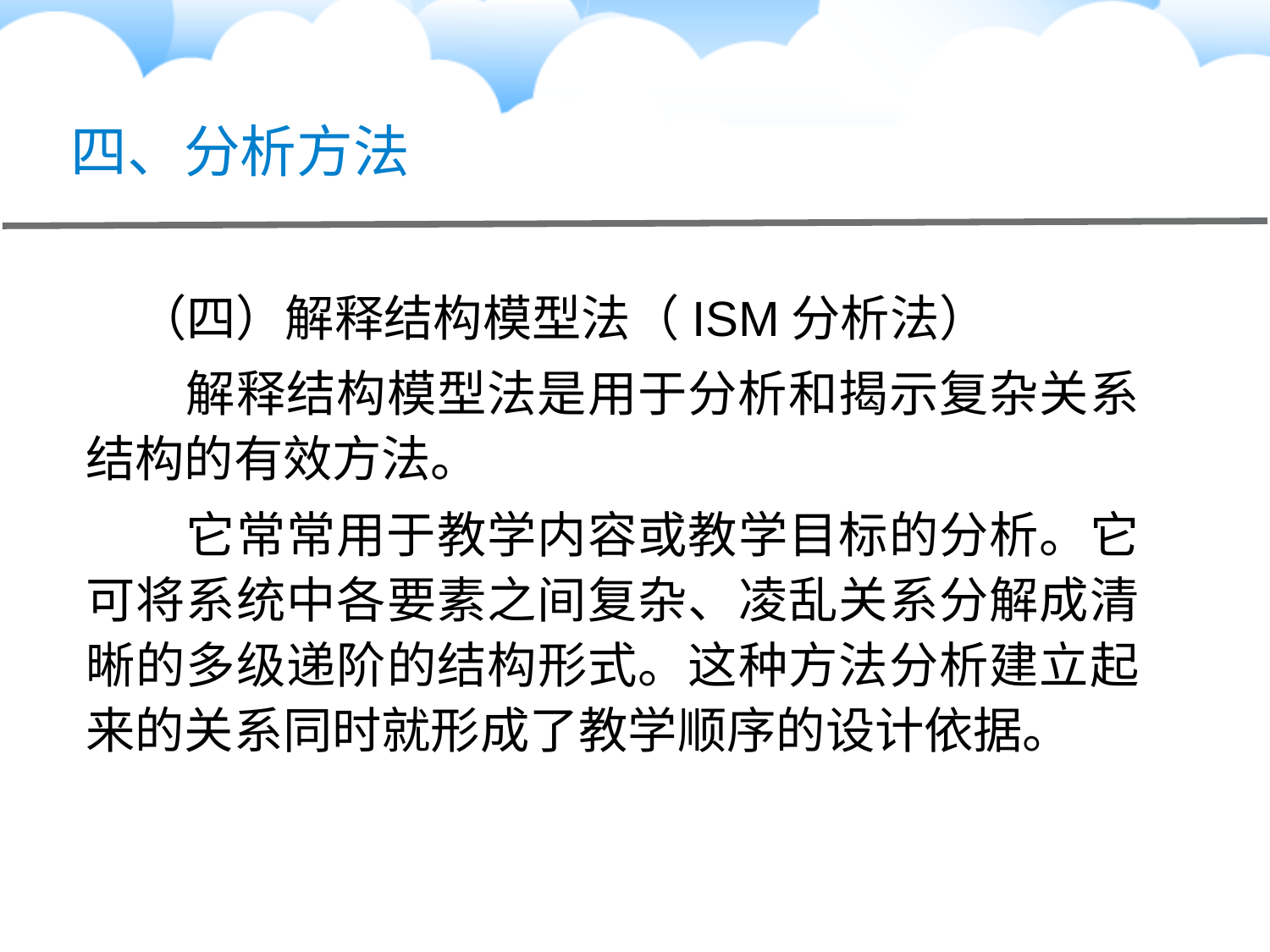

# 四、分析方法
 　（四）解释结构模型法（ISM分析法）
　　解释结构模型法是用于分析和揭示复杂关系结构的有效方法。
　　它常常用于教学内容或教学目标的分析。它可将系统中各要素之间复杂、凌乱关系分解成清晰的多级递阶的结构形式。这种方法分析建立起来的关系同时就形成了教学顺序的设计依据。